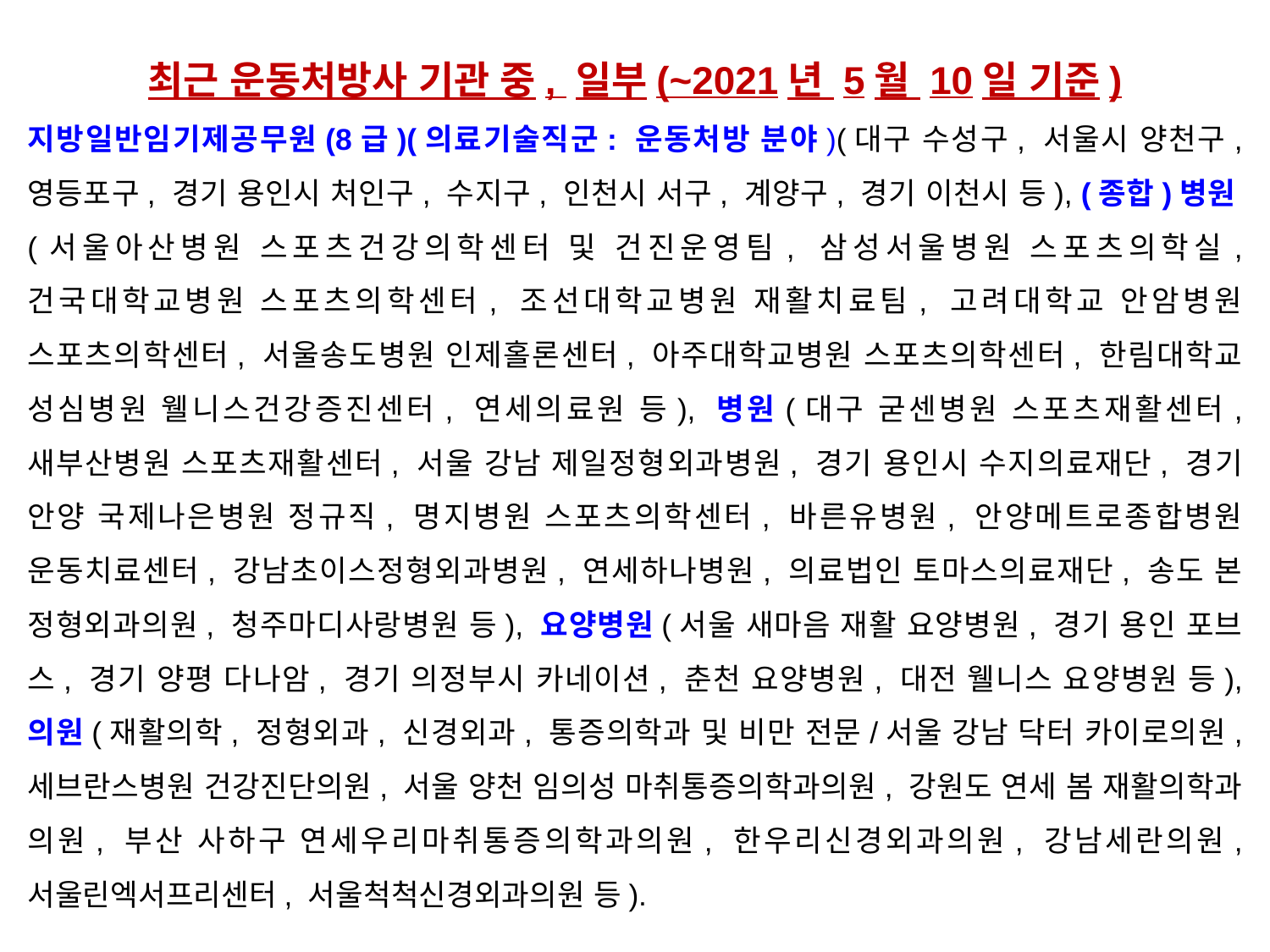

최근 운동처방사 기관 중, 일부(~2021년 5월 10일 기준)
지방일반임기제공무원(8급)(의료기술직군: 운동처방 분야)(대구 수성구, 서울시 양천구, 영등포구, 경기 용인시 처인구, 수지구, 인천시 서구, 계양구, 경기 이천시 등), (종합)병원(서울아산병원 스포츠건강의학센터 및 건진운영팀, 삼성서울병원 스포츠의학실, 건국대학교병원 스포츠의학센터, 조선대학교병원 재활치료팀, 고려대학교 안암병원 스포츠의학센터, 서울송도병원 인제홀론센터, 아주대학교병원 스포츠의학센터, 한림대학교 성심병원 웰니스건강증진센터, 연세의료원 등), 병원(대구 굳센병원 스포츠재활센터, 새부산병원 스포츠재활센터, 서울 강남 제일정형외과병원, 경기 용인시 수지의료재단, 경기 안양 국제나은병원 정규직, 명지병원 스포츠의학센터, 바른유병원, 안양메트로종합병원 운동치료센터, 강남초이스정형외과병원, 연세하나병원, 의료법인 토마스의료재단, 송도 본 정형외과의원, 청주마디사랑병원 등), 요양병원(서울 새마음 재활 요양병원, 경기 용인 포브스, 경기 양평 다나암, 경기 의정부시 카네이션, 춘천 요양병원, 대전 웰니스 요양병원 등), 의원(재활의학, 정형외과, 신경외과, 통증의학과 및 비만 전문/서울 강남 닥터 카이로의원, 세브란스병원 건강진단의원, 서울 양천 임의성 마취통증의학과의원, 강원도 연세 봄 재활의학과 의원, 부산 사하구 연세우리마취통증의학과의원, 한우리신경외과의원, 강남세란의원, 서울린엑서프리센터, 서울척척신경외과의원 등).